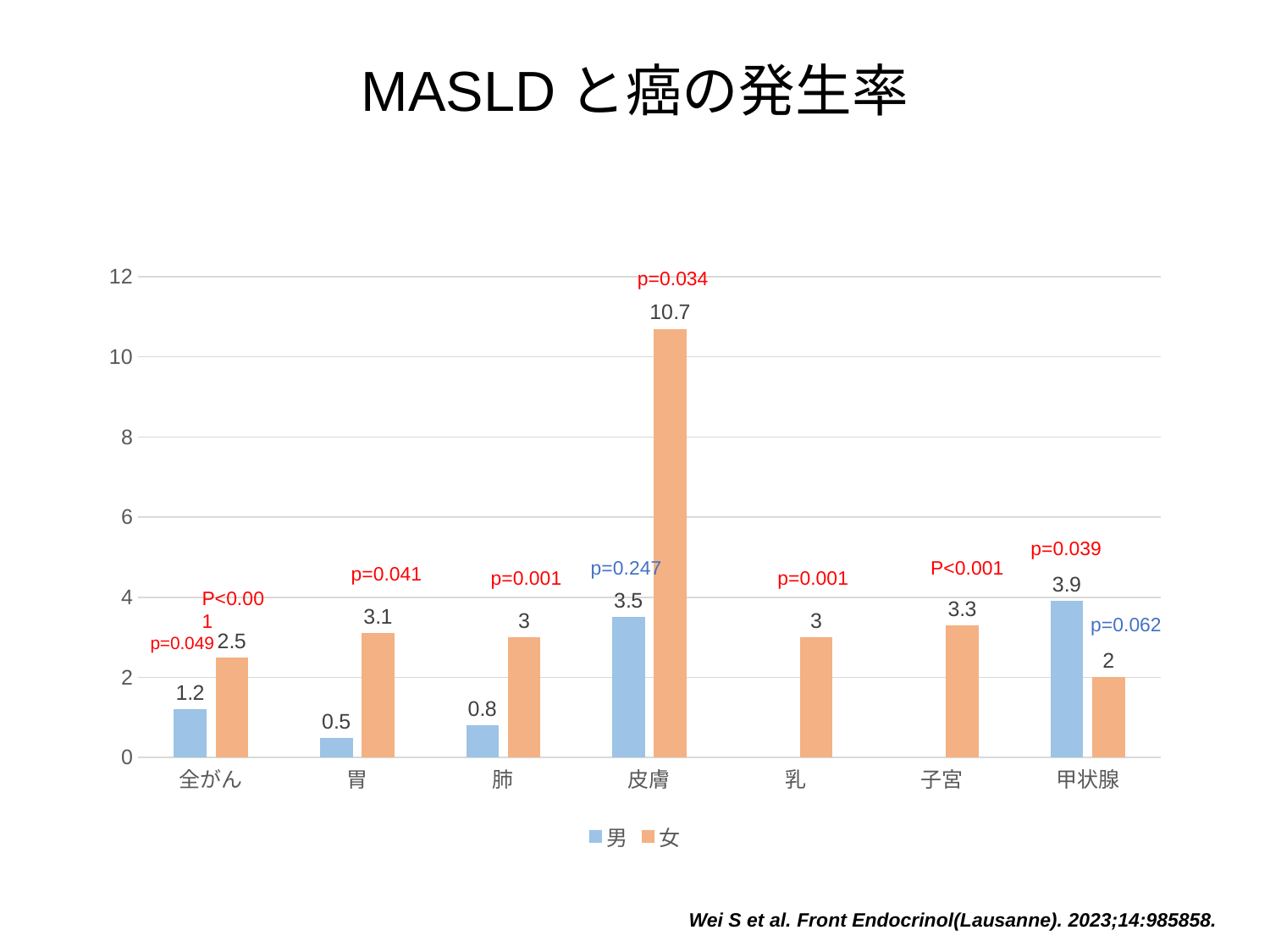

# MASLDと癌の発生率

### Chart

| Category | 男 | 女 |
|---|---|---|
| 全がん | 1.2 | 2.5 |
| 胃 | 0.5 | 3.1 |
| 肺 | 0.8 | 3.0 |
| 皮膚 | 3.5 | 10.7 |
| 乳 | None | 3.0 |
| 子宮 | None | 3.3 |
| 甲状腺 | 3.9 | 2.0 |
p=0.034
p=0.039
p=0.247
P<0.001
p=0.041
p=0.001
p=0.001
P<0.001
p=0.062
p=0.049
Wei S et al. Front Endocrinol(Lausanne). 2023;14:985858.